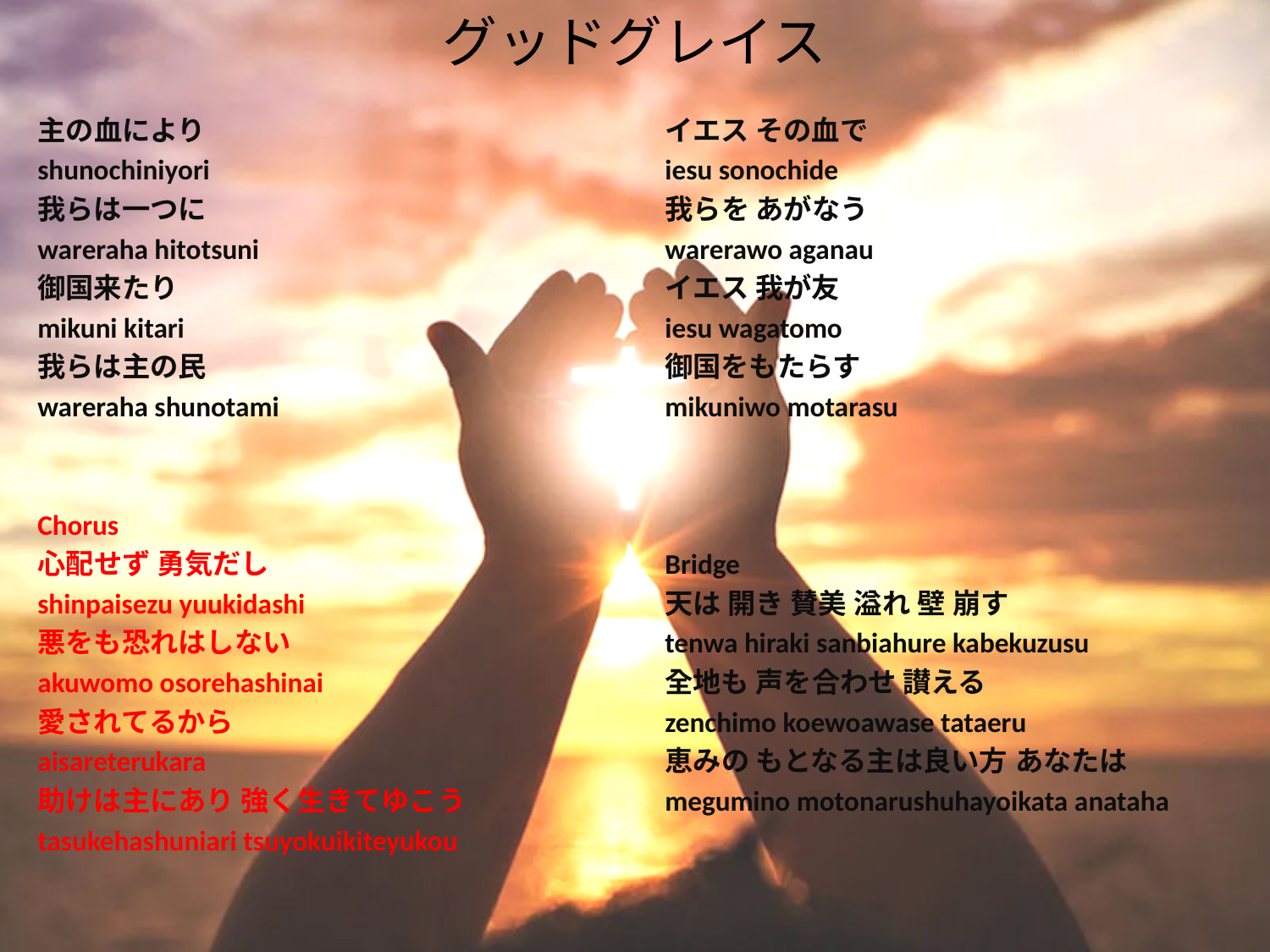

# グッドグレイス
主の血により
shunochiniyori
我らは一つに
wareraha hitotsuni
御国来たり
mikuni kitari
我らは主の民
wareraha shunotami

Chorus
心配せず 勇気だし
shinpaisezu yuukidashi
悪をも恐れはしない
akuwomo osorehashinai
愛されてるから
aisareterukara
助けは主にあり 強く生きてゆこう
tasukehashuniari tsuyokuikiteyukou
イエス その血で
iesu sonochide
我らを あがなう
warerawo aganau
イエス 我が友
iesu wagatomo
御国をもたらす
mikuniwo motarasu

Bridge
天は 開き 賛美 溢れ 壁 崩す
tenwa hiraki sanbiahure kabekuzusu
全地も 声を合わせ 讃える
zenchimo koewoawase tataeru
恵みの もとなる主は良い方 あなたは
megumino motonarushuhayoikata anataha